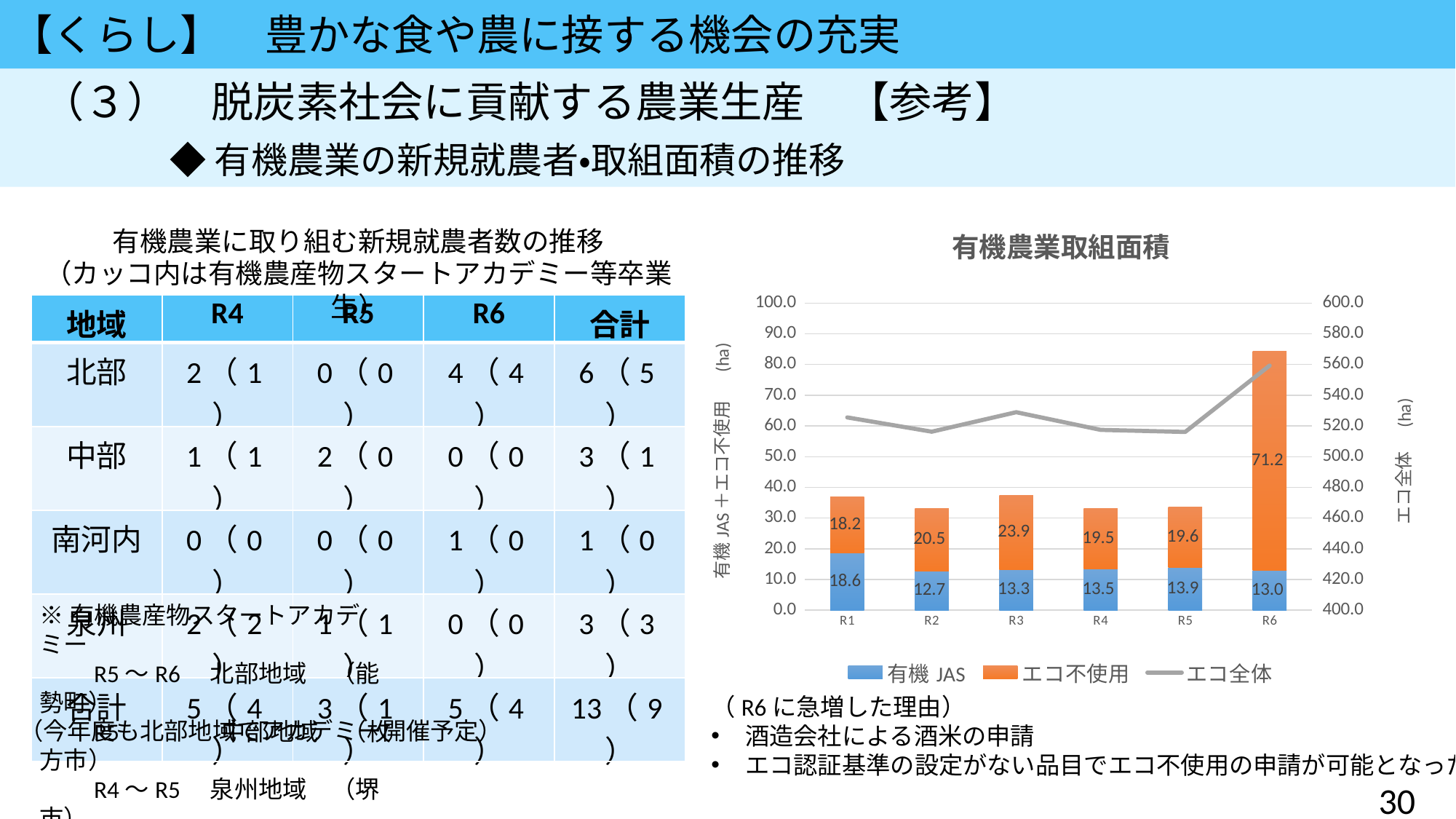

【くらし】　豊かな食や農に接する機会の充実

（３）　脱炭素社会に貢献する農業生産　【参考】
◆有機農業の新規就農者・取組面積の推移

### Chart: 有機農業取組面積

| Category | 有機JAS | エコ不使用 | エコ全体 |
|---|---|---|---|
| R1 | 18.64 | 18.2453 | 525.5726 |
| R2 | 12.72 | 20.504 | 516.2833000000002 |
| R3 | 13.34 | 23.939899999999998 | 528.9544500000001 |
| R4 | 13.52 | 19.547800000000002 | 517.4521000000001 |
| R5 | 13.9 | 19.592100000000002 | 516.1151500000001 |
| R6 | 13.0 | 71.2 | 559.3 |
有機農業に取り組む新規就農者数の推移
（カッコ内は有機農産物スタートアカデミー等卒業生）
| 地域 | R4 | R5 | R6 | 合計 |
| --- | --- | --- | --- | --- |
| 北部 | 2（1） | 0（0） | 4（4） | 6（5） |
| 中部 | 1（1） | 2（0） | 0（0） | 3（1） |
| 南河内 | 0（0） | 0（0） | 1（0） | 1（0） |
| 泉州 | 2（2） | 1（1） | 0（0） | 3（3） |
| 合計 | 5（4） | 3（1） | 5（4） | 13（9） |
※有機農産物スタートアカデミー
　　R5～R6　北部地域　（能勢町）
　　R5　　　　中部地域　（枚方市）
　　R4～R5　泉州地域　（堺市）
（R6に急増した理由）
酒造会社による酒米の申請
エコ認証基準の設定がない品目でエコ不使用の申請が可能となった
（今年度も北部地域でアカデミー開催予定）
30